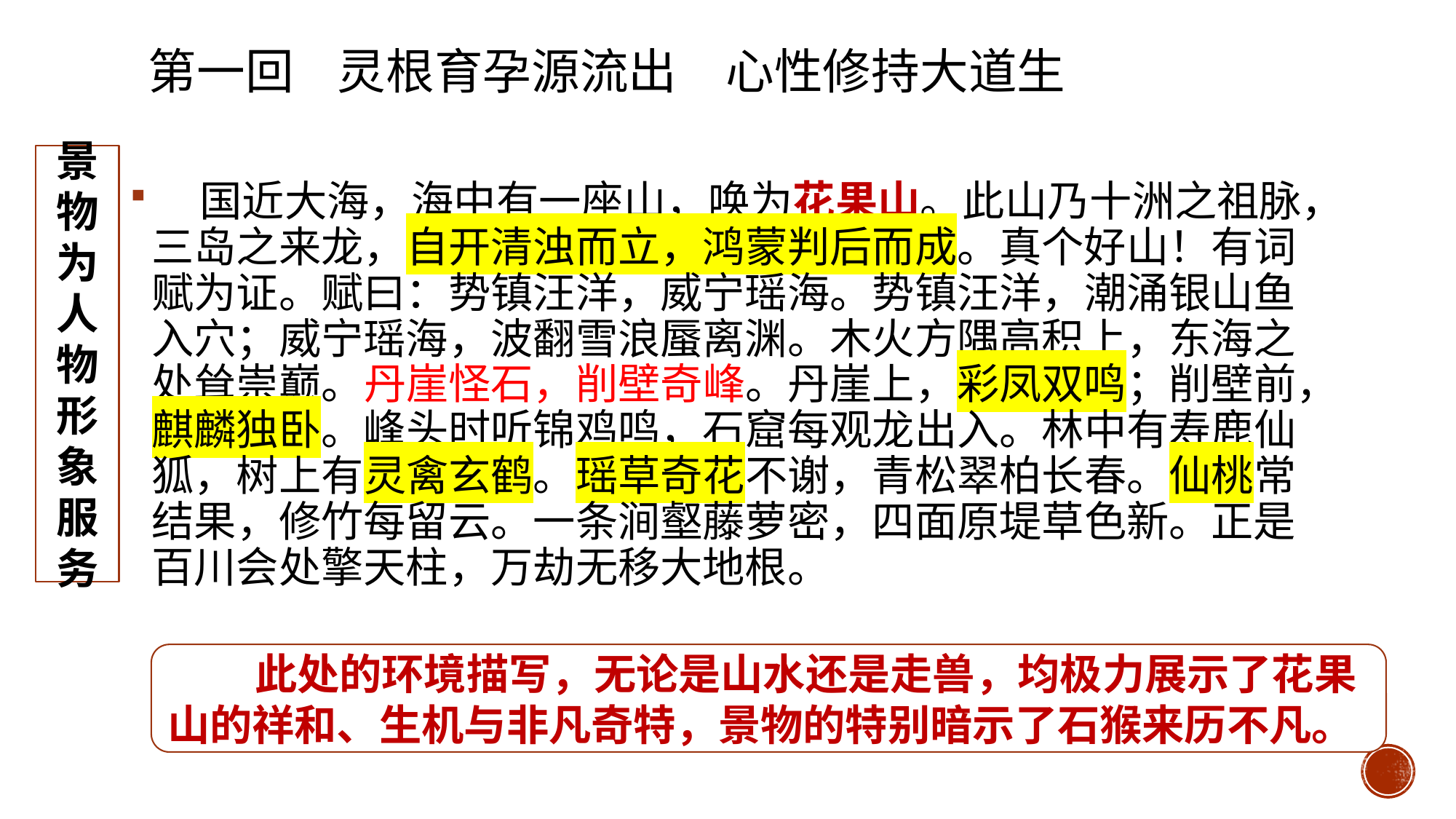

# 第一回    灵根育孕源流出　心性修持大道生
景
物
为
人
物
形象
服
务
    国近大海，海中有一座山，唤为花果山。此山乃十洲之祖脉，三岛之来龙，自开清浊而立，鸿蒙判后而成。真个好山！有词赋为证。赋曰：势镇汪洋，威宁瑶海。势镇汪洋，潮涌银山鱼入穴；威宁瑶海，波翻雪浪蜃离渊。木火方隅高积上，东海之处耸崇巅。丹崖怪石，削壁奇峰。丹崖上，彩凤双鸣；削壁前，麒麟独卧。峰头时听锦鸡鸣，石窟每观龙出入。林中有寿鹿仙狐，树上有灵禽玄鹤。瑶草奇花不谢，青松翠柏长春。仙桃常结果，修竹每留云。一条涧壑藤萝密，四面原堤草色新。正是百川会处擎天柱，万劫无移大地根。
        此处的环境描写，无论是山水还是走兽，均极力展示了花果山的祥和、生机与非凡奇特，景物的特别暗示了石猴来历不凡。